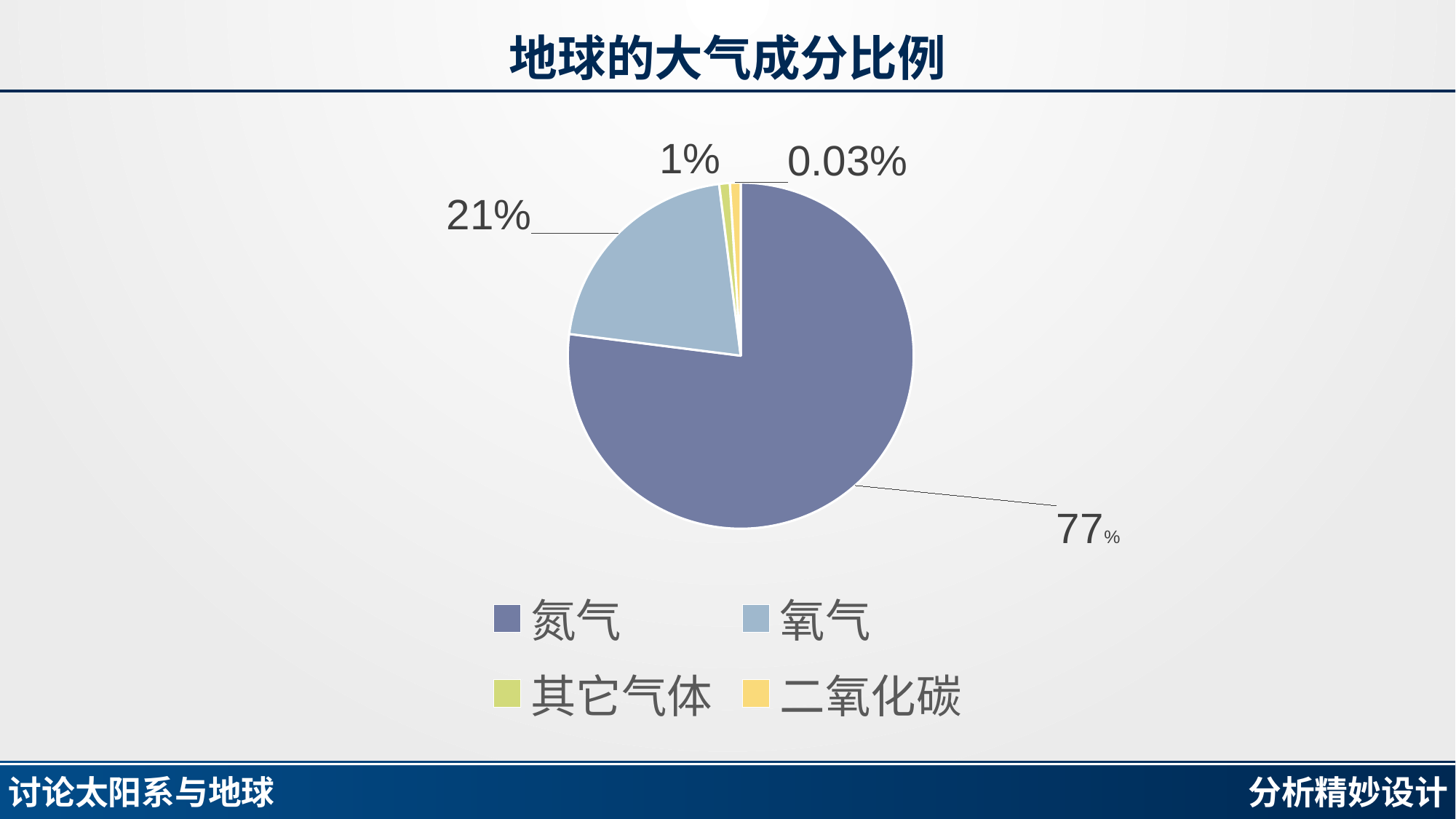

# 地球的大气成分比例

### Chart

| Category | 销售额 |
|---|---|
| 氮气 | 0.77 |
| 氧气 | 0.21 |
| 其它气体 | 0.01 |
| 二氧化碳 | 0.01 |